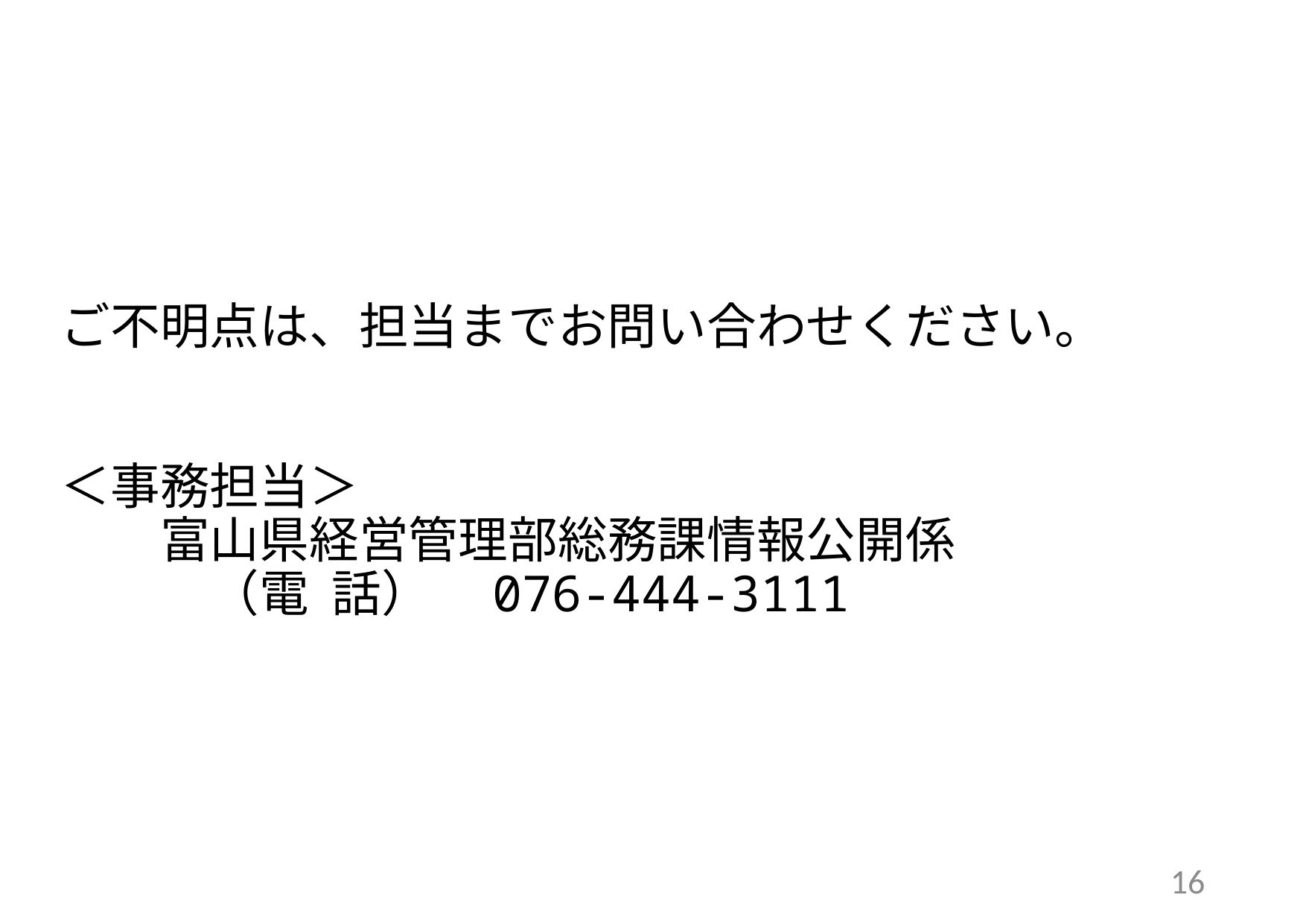

# ご不明点は、担当までお問い合わせください。 　＜事務担当＞ 　　　富山県経営管理部総務課情報公開係 　　　　（電  話）　076-444-3111
16